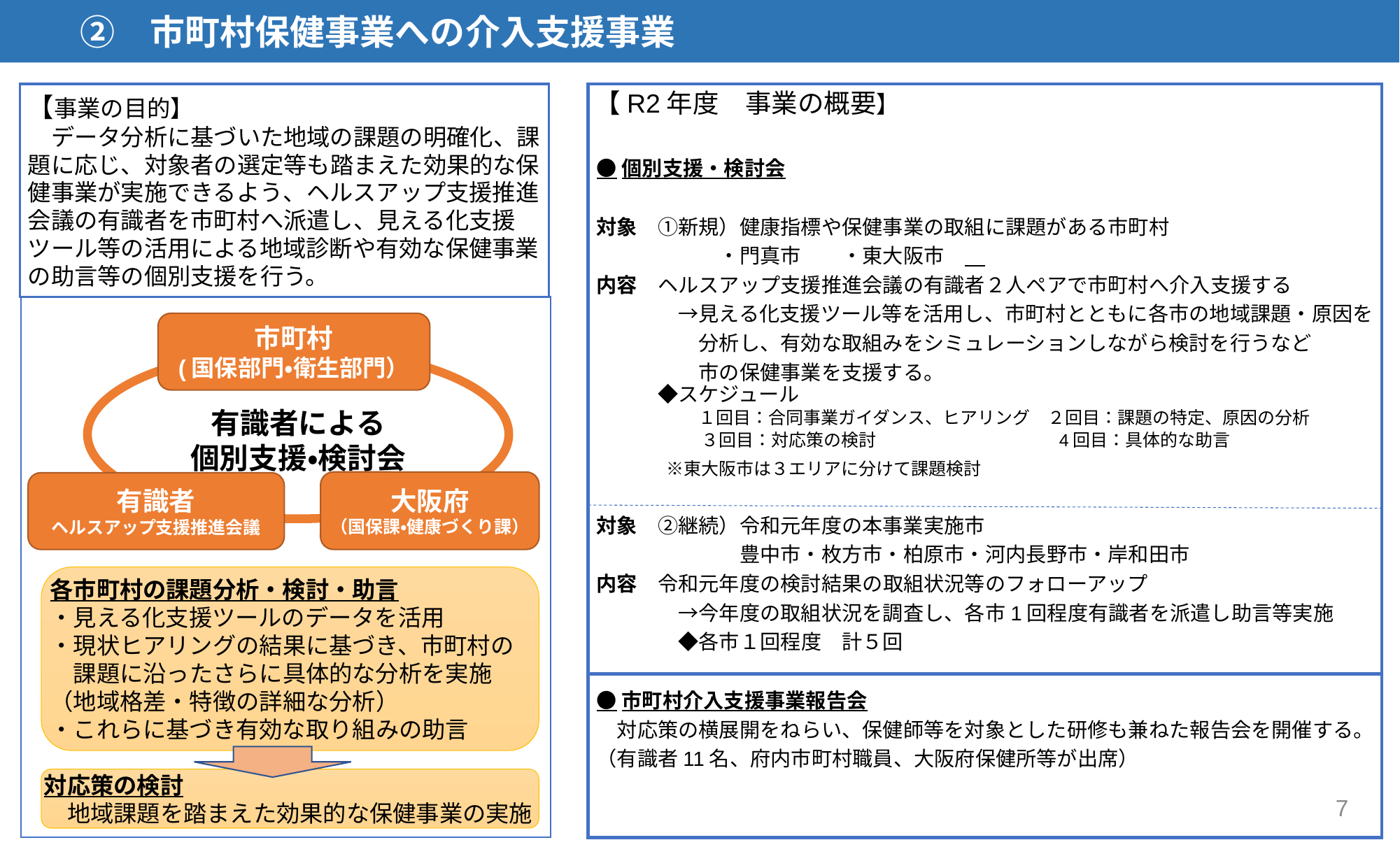

②　市町村保健事業への介入支援事業
【事業の目的】
　データ分析に基づいた地域の課題の明確化、課題に応じ、対象者の選定等も踏まえた効果的な保健事業が実施できるよう、ヘルスアップ支援推進会議の有識者を市町村へ派遣し、見える化支援ツール等の活用による地域診断や有効な保健事業の助言等の個別支援を行う。

●個別支援・検討会

対象　①新規）健康指標や保健事業の取組に課題がある市町村
　　　　　　・門真市　　・東大阪市
内容　ヘルスアップ支援推進会議の有識者２人ペアで市町村へ介入支援する
　　　　→見える化支援ツール等を活用し、市町村とともに各市の地域課題・原因を
　　　　　分析し、有効な取組みをシミュレーションしながら検討を行うなど
　　　　　市の保健事業を支援する。
　　　◆スケジュール
　　　　　１回目：合同事業ガイダンス、ヒアリング　２回目：課題の特定、原因の分析
　　　　　　３回目：対応策の検討　　　　　　　　　　 4回目：具体的な助言
　　　　※東大阪市は３エリアに分けて課題検討

対象　②継続）令和元年度の本事業実施市
　　　　　　　豊中市・枚方市・柏原市・河内長野市・岸和田市
内容　令和元年度の検討結果の取組状況等のフォローアップ
　　　　→今年度の取組状況を調査し、各市1回程度有識者を派遣し助言等実施
　　　　◆各市１回程度　計５回

●市町村介入支援事業報告会
　対応策の横展開をねらい、保健師等を対象とした研修も兼ねた報告会を開催する。（有識者11名、府内市町村職員、大阪府保健所等が出席）

【R2年度　事業の概要】

市町村
(国保部門・衛生部門）

有識者による
個別支援・検討会
大阪府
（国保課・健康づくり課）
有識者
ヘルスアップ支援推進会議
各市町村の課題分析・検討・助言
・見える化支援ツールのデータを活用
・現状ヒアリングの結果に基づき、市町村の
　課題に沿ったさらに具体的な分析を実施
（地域格差・特徴の詳細な分析）
・これらに基づき有効な取り組みの助言

対応策の検討
　地域課題を踏まえた効果的な保健事業の実施
7